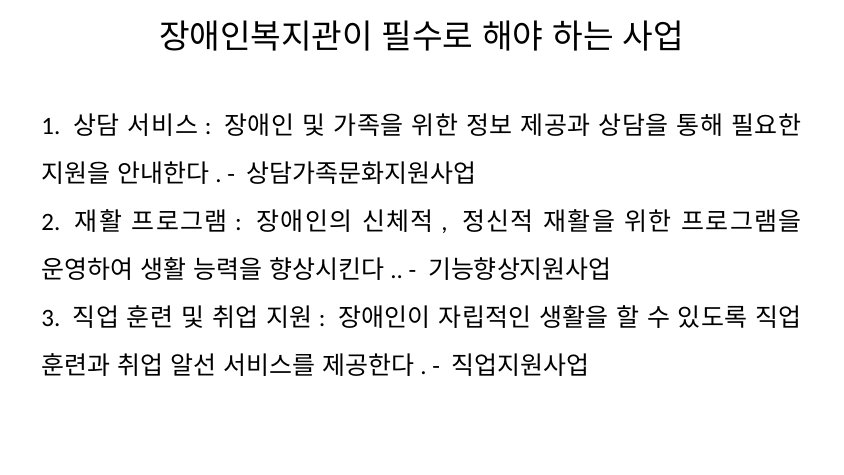

# 장애인복지관이 필수로 해야 하는 사업
1. 상담 서비스: 장애인 및 가족을 위한 정보 제공과 상담을 통해 필요한 지원을 안내한다. - 상담가족문화지원사업
2. 재활 프로그램: 장애인의 신체적, 정신적 재활을 위한 프로그램을 운영하여 생활 능력을 향상시킨다.. - 기능향상지원사업
3. 직업 훈련 및 취업 지원: 장애인이 자립적인 생활을 할 수 있도록 직업 훈련과 취업 알선 서비스를 제공한다. - 직업지원사업